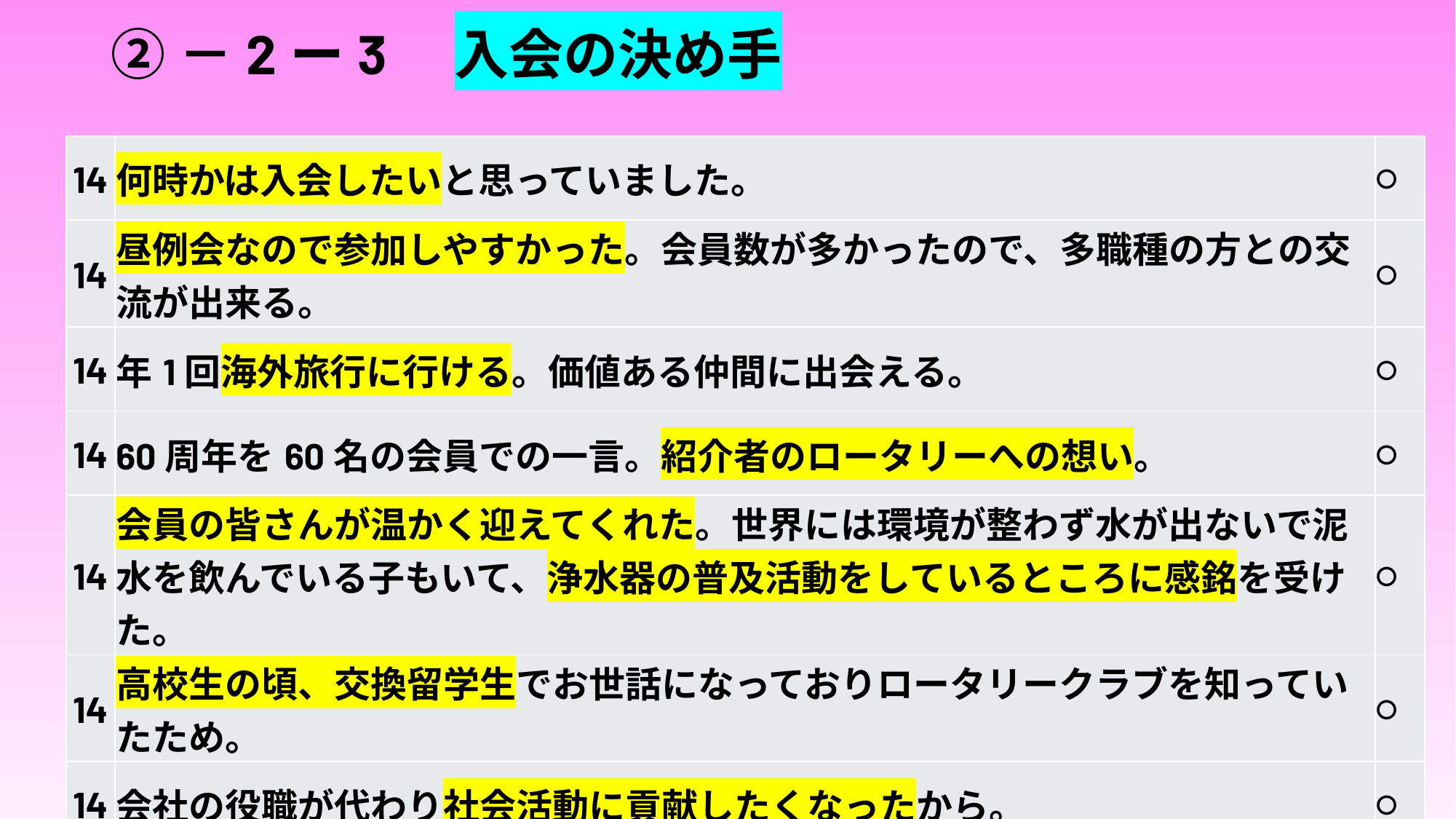

# ②－2ー3　入会の決め手
| 14 | 何時かは入会したいと思っていました。 | 〇 |
| --- | --- | --- |
| 14 | 昼例会なので参加しやすかった。会員数が多かったので、多職種の方との交流が出来る。 | 〇 |
| 14 | 年1回海外旅行に行ける。価値ある仲間に出会える。 | 〇 |
| 14 | 60周年を60名の会員での一言。紹介者のロータリーへの想い。 | 〇 |
| 14 | 会員の皆さんが温かく迎えてくれた。世界には環境が整わず水が出ないで泥水を飲んでいる子もいて、浄水器の普及活動をしているところに感銘を受けた。 | 〇 |
| 14 | 高校生の頃、交換留学生でお世話になっておりロータリークラブを知っていたため。 | 〇 |
| 14 | 会社の役職が代わり社会活動に貢献したくなったから。 | 〇 |